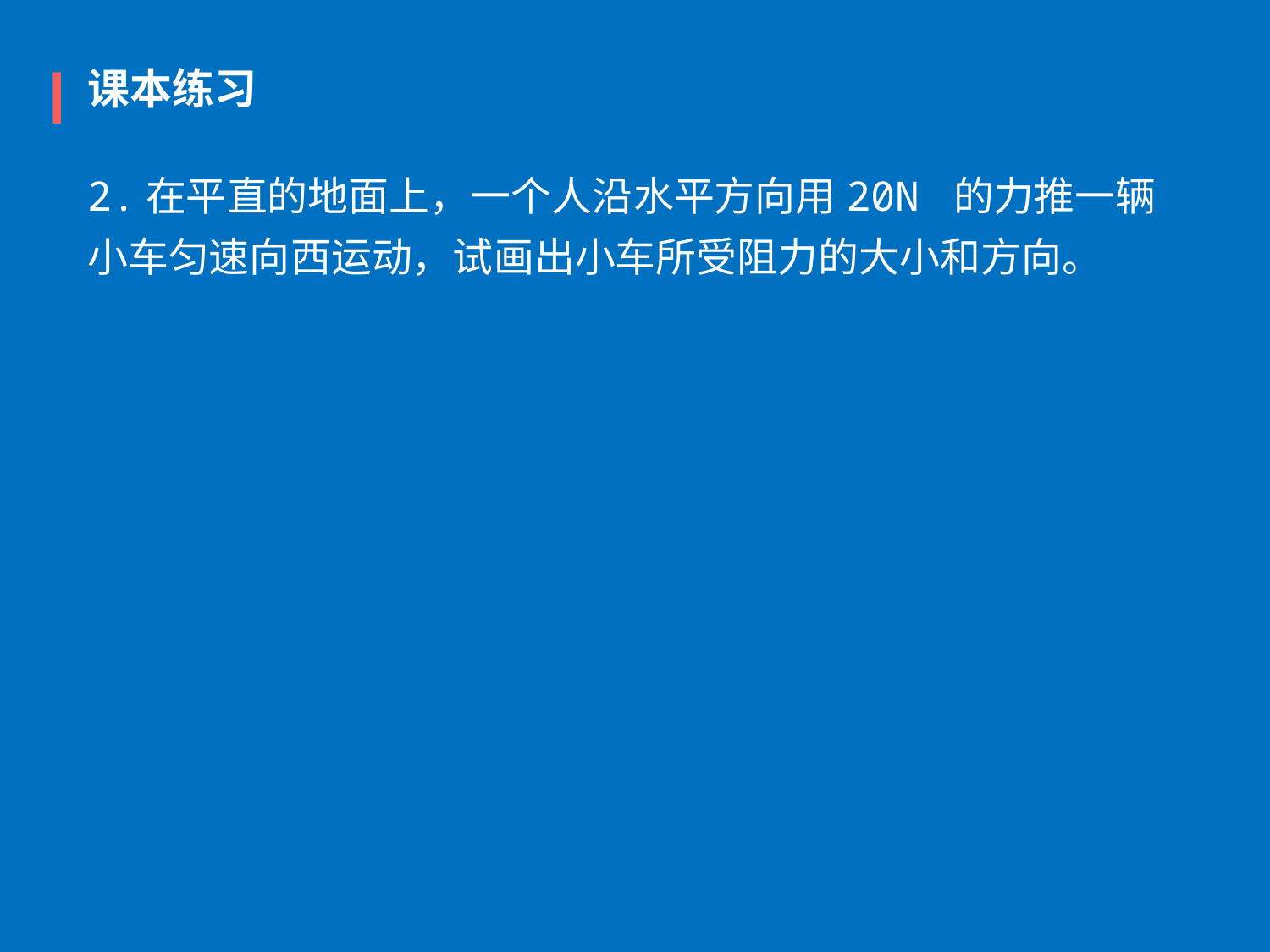

课本练习

2.在平直的地面上，一个人沿水平方向用20N 的力推一辆小车匀速向西运动，试画出小车所受阻力的大小和方向。